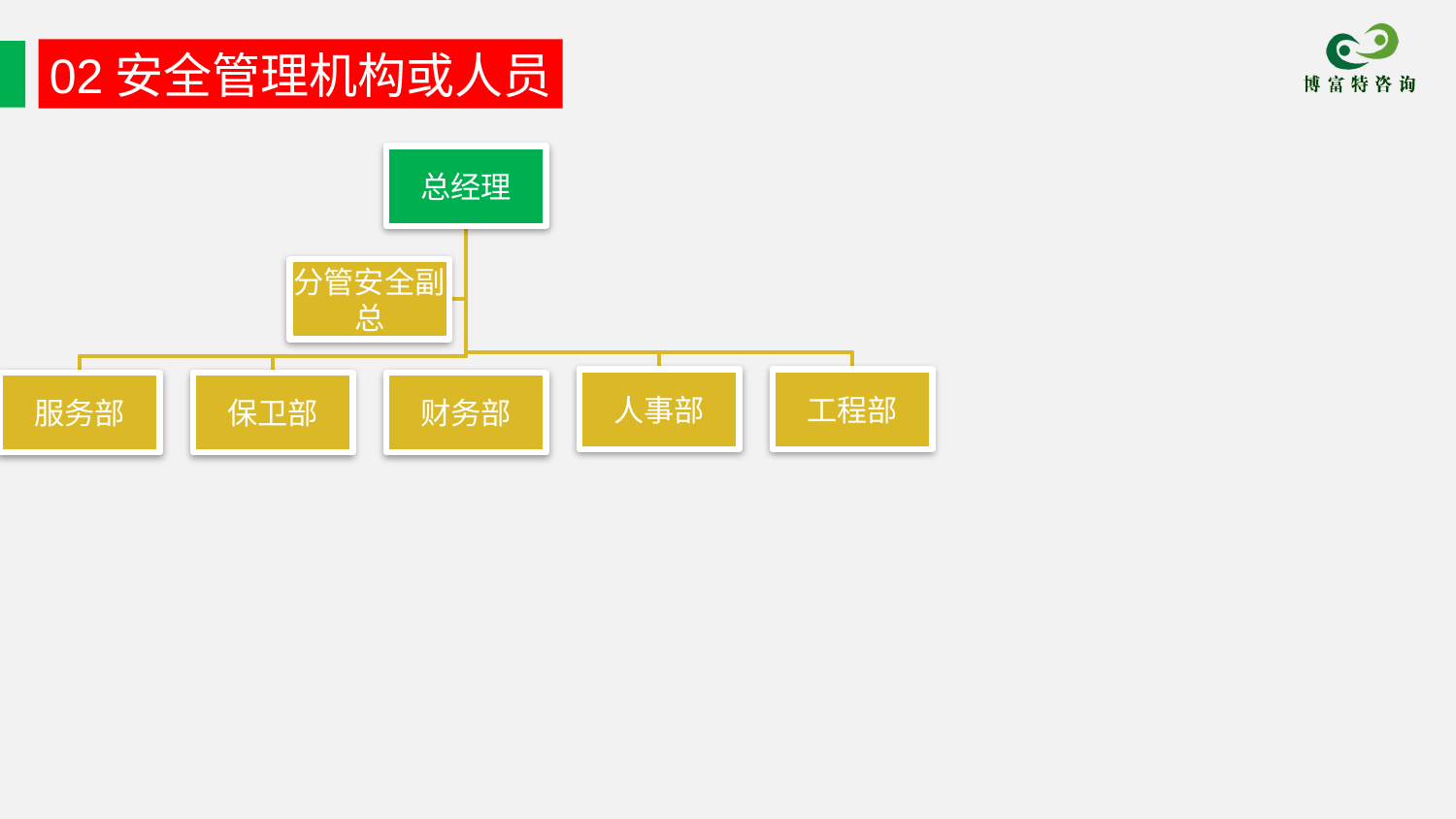

02安全管理机构或人员

总经理
服务部
保卫部
财务部
人事部
工程部
分管安全副总